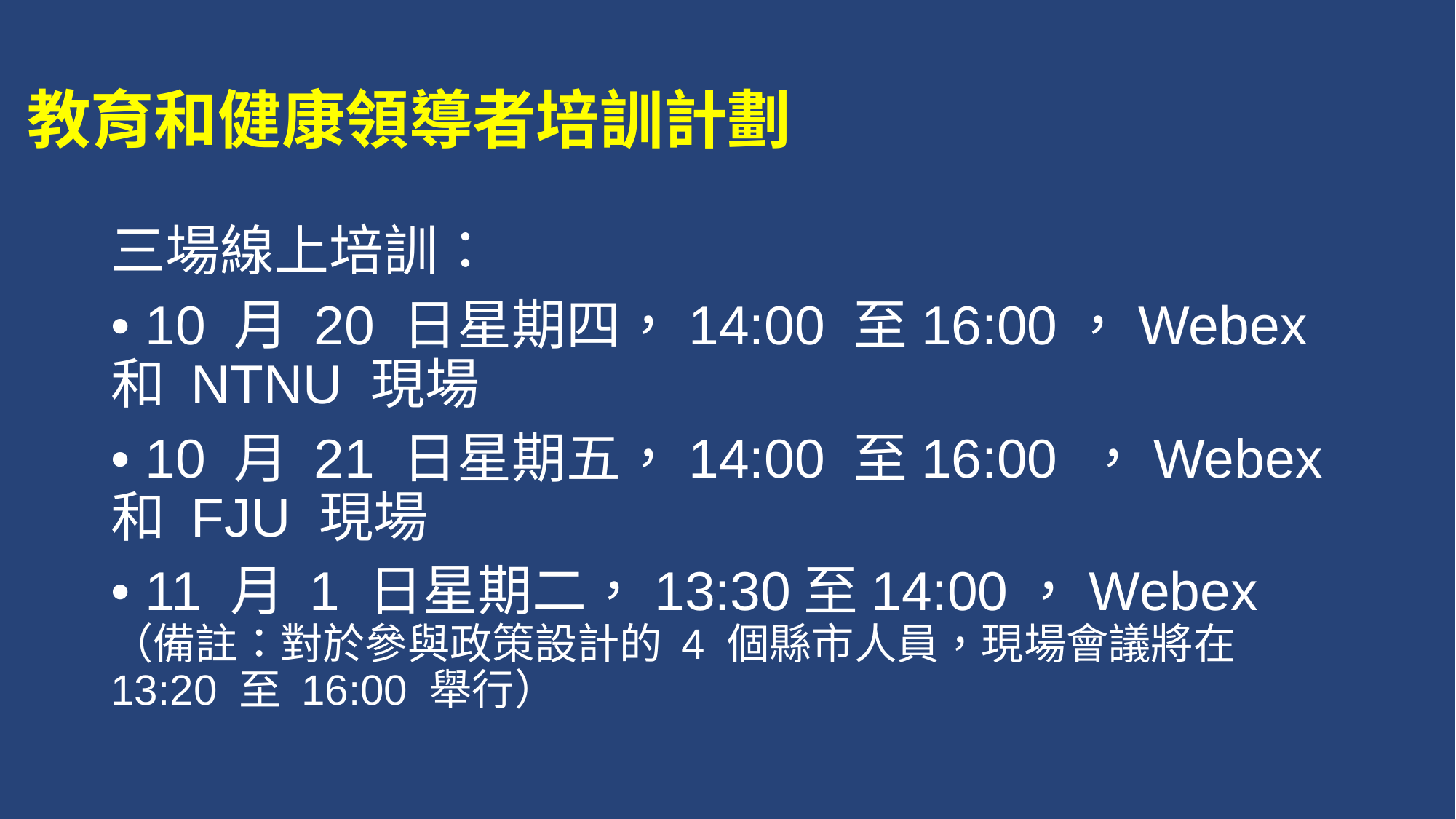

# 教育和健康領導者培訓計劃
三場線上培訓：
• 10 月 20 日星期四，14:00 至16:00，Webex 和 NTNU 現場
• 10 月 21 日星期五，14:00 至16:00 ，Webex 和 FJU 現場
• 11 月 1 日星期二，13:30至14:00，Webex（備註：對於參與政策設計的 4 個縣市人員，現場會議將在 13:20 至 16:00 舉行）